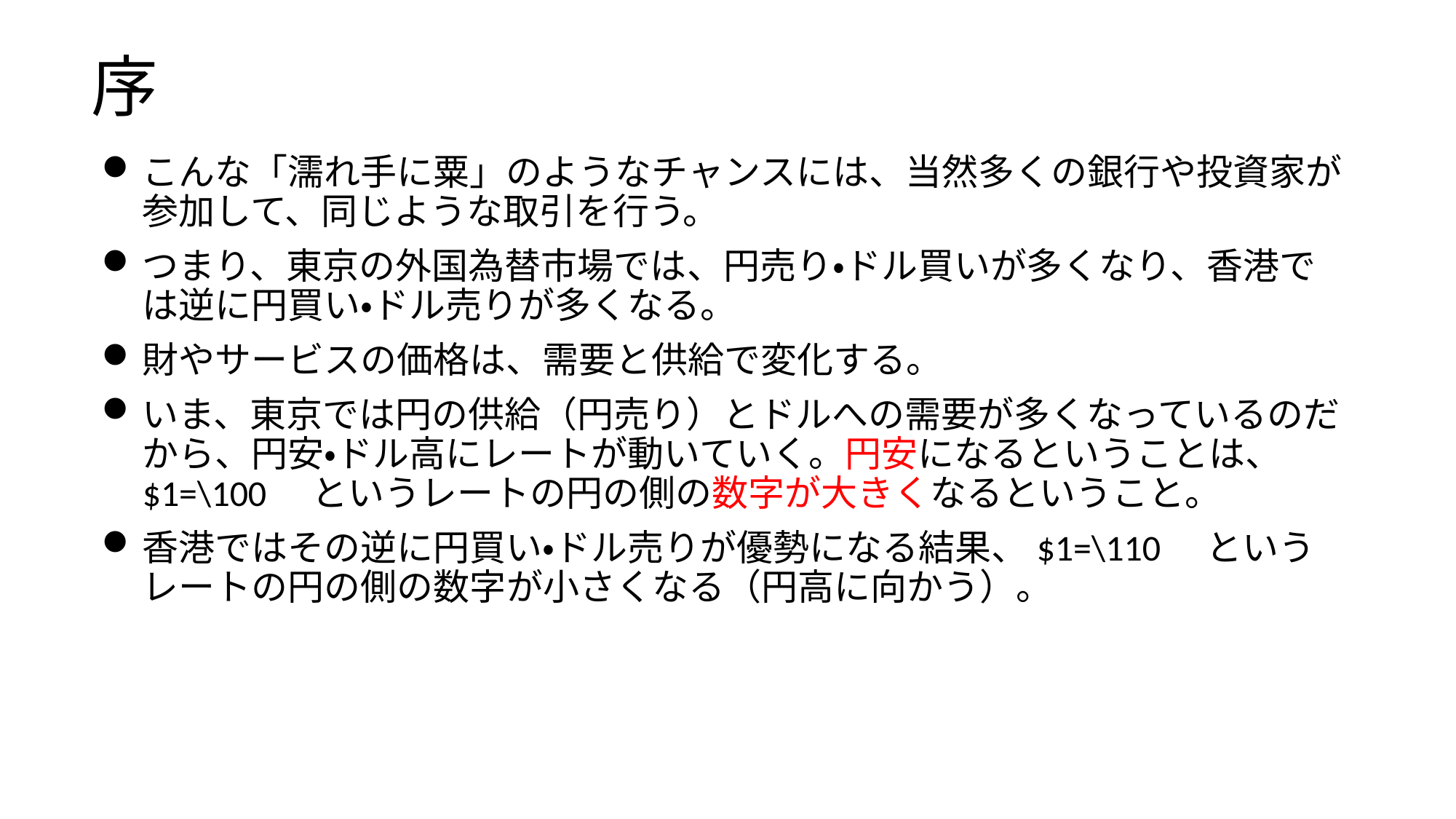

# 序
こんな「濡れ手に粟」のようなチャンスには、当然多くの銀行や投資家が参加して、同じような取引を行う。
つまり、東京の外国為替市場では、円売り・ドル買いが多くなり、香港では逆に円買い・ドル売りが多くなる。
財やサービスの価格は、需要と供給で変化する。
いま、東京では円の供給（円売り）とドルへの需要が多くなっているのだから、円安・ドル高にレートが動いていく。円安になるということは、$1=\100　というレートの円の側の数字が大きくなるということ。
香港ではその逆に円買い・ドル売りが優勢になる結果、$1=\110　というレートの円の側の数字が小さくなる（円高に向かう）。